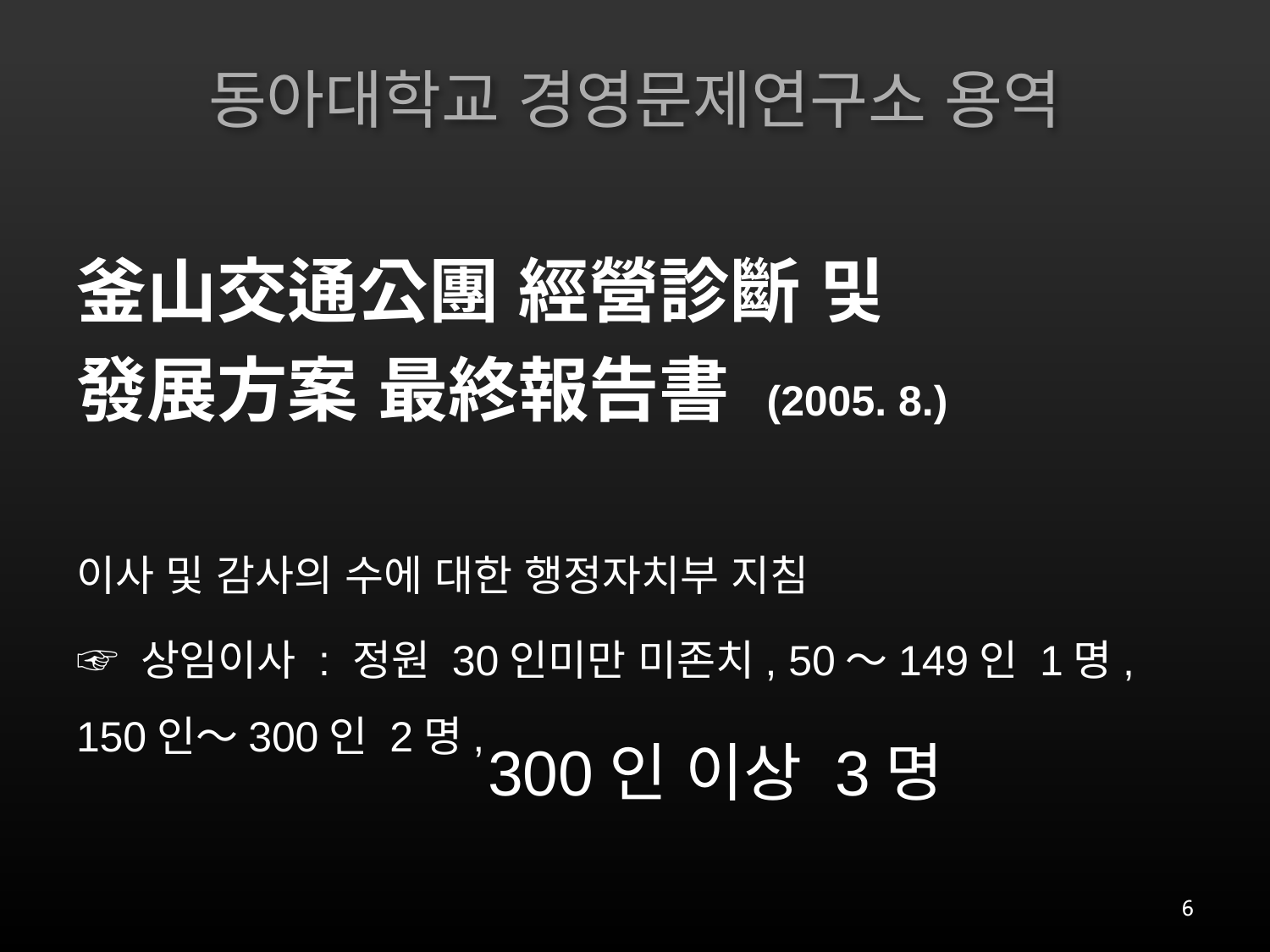

# 동아대학교 경영문제연구소 용역

釜山交通公團 經營診斷 및
發展方案 最終報告書 (2005. 8.)

이사 및 감사의 수에 대한 행정자치부 지침
☞ 상임이사 : 정원 30인미만 미존치, 50～149인 1명, 150인～300인 2명,
300인 이상 3명
6